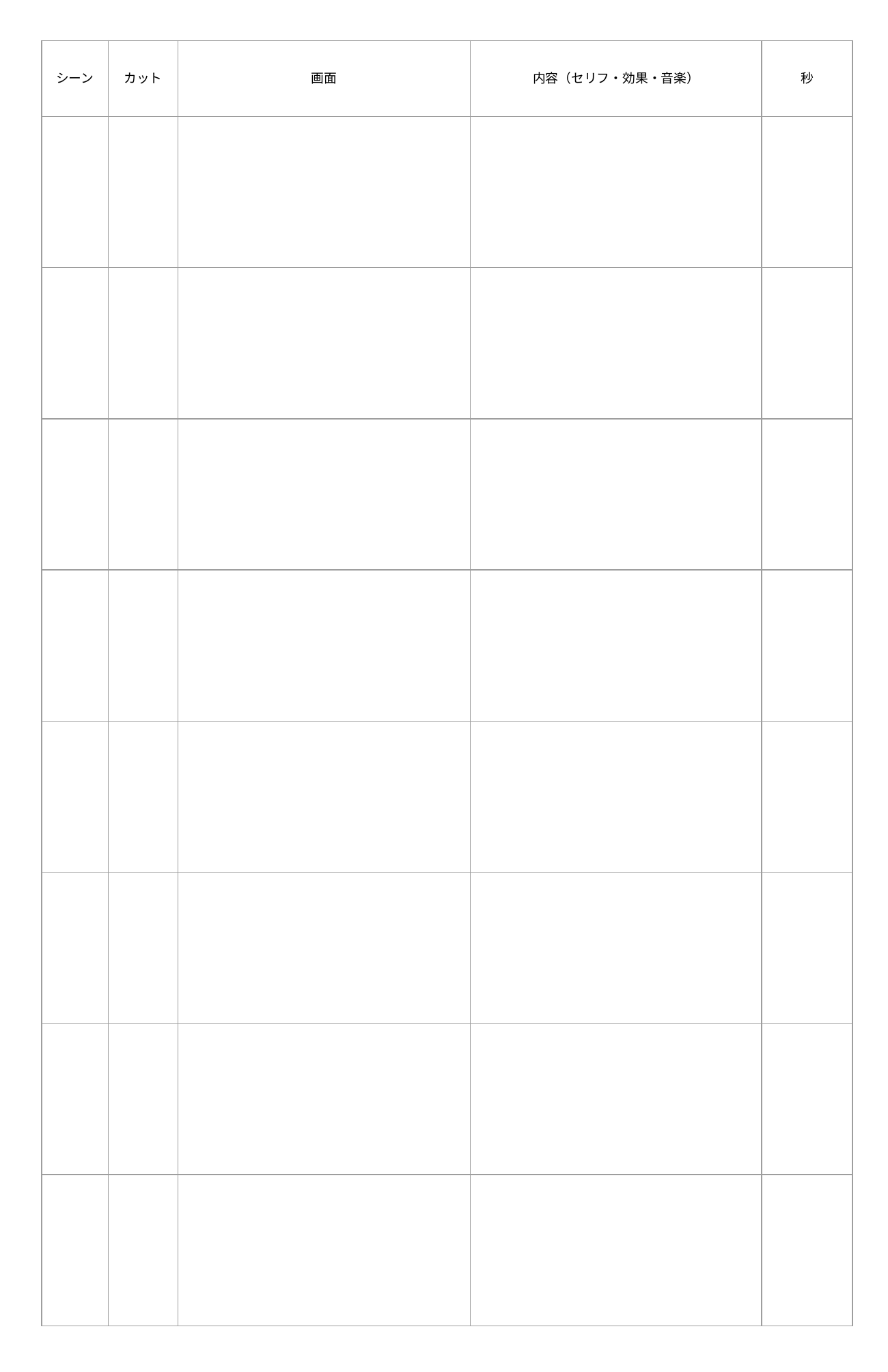

| シーン | カット | 画面 | 内容（セリフ・効果・音楽） | 秒 |
| --- | --- | --- | --- | --- |
|  |  |  |  |  |
|  |  |  |  |  |
|  |  |  |  |  |
|  |  |  |  |  |
|  |  |  |  |  |
|  |  |  |  |  |
|  |  |  |  |  |
|  |  |  |  |  |